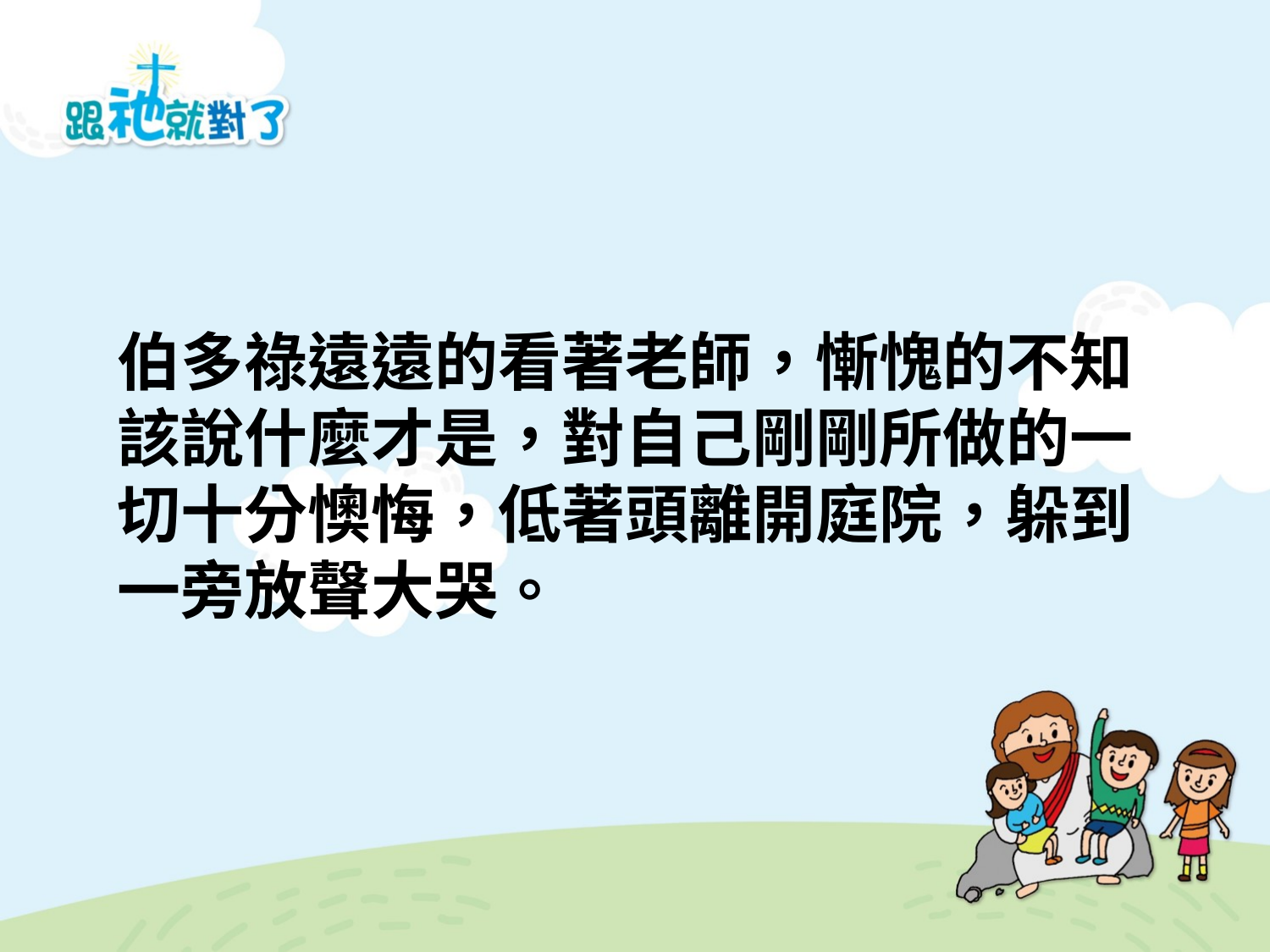

伯多祿遠遠的看著老師，慚愧的不知該說什麼才是，對自己剛剛所做的一切十分懊悔，低著頭離開庭院，躲到一旁放聲大哭。